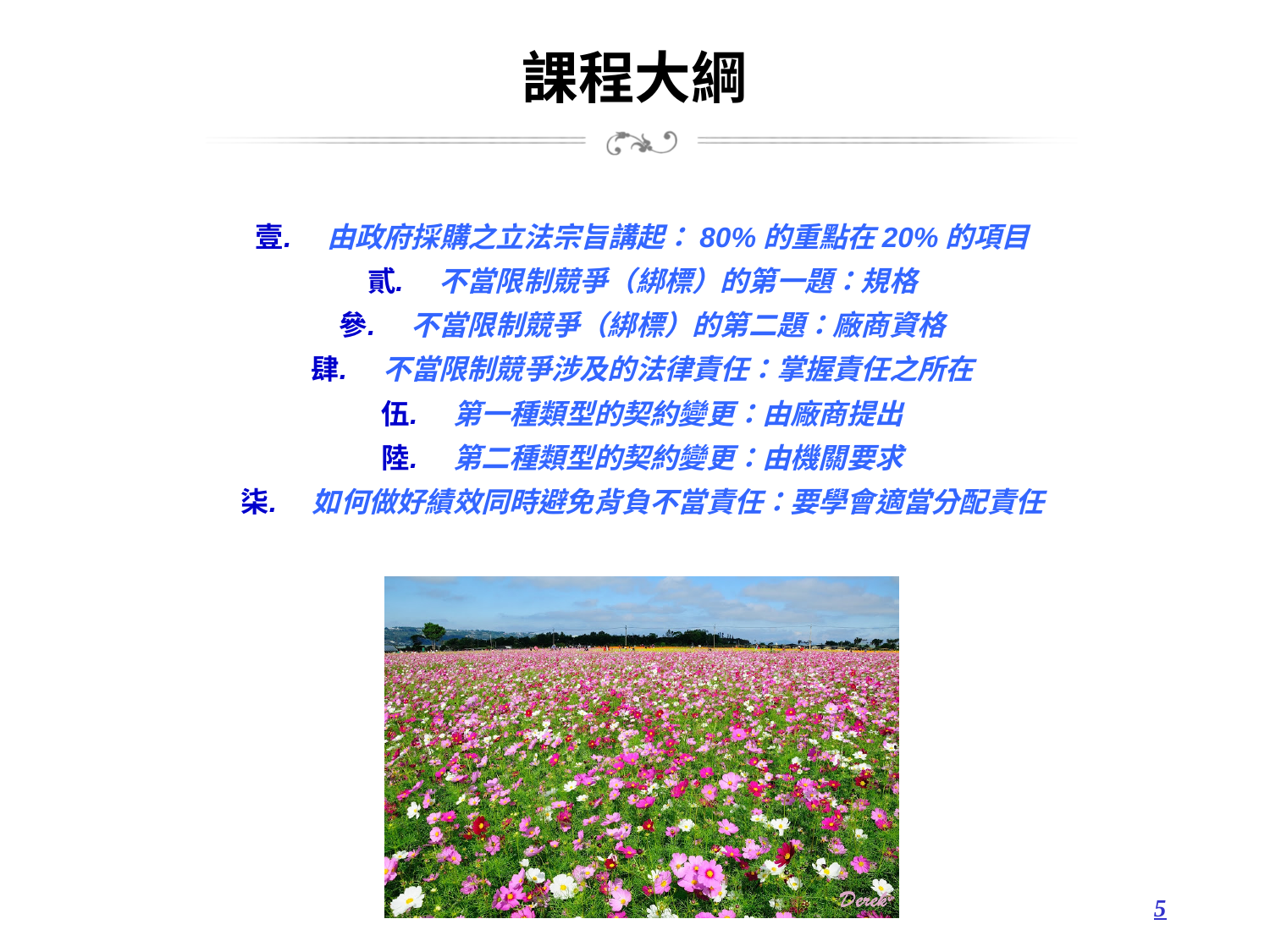

# 課程大綱
由政府採購之立法宗旨講起：80%的重點在20%的項目
不當限制競爭（綁標）的第一題：規格
不當限制競爭（綁標）的第二題：廠商資格
不當限制競爭涉及的法律責任：掌握責任之所在
第一種類型的契約變更：由廠商提出
第二種類型的契約變更：由機關要求
如何做好績效同時避免背負不當責任：要學會適當分配責任
5